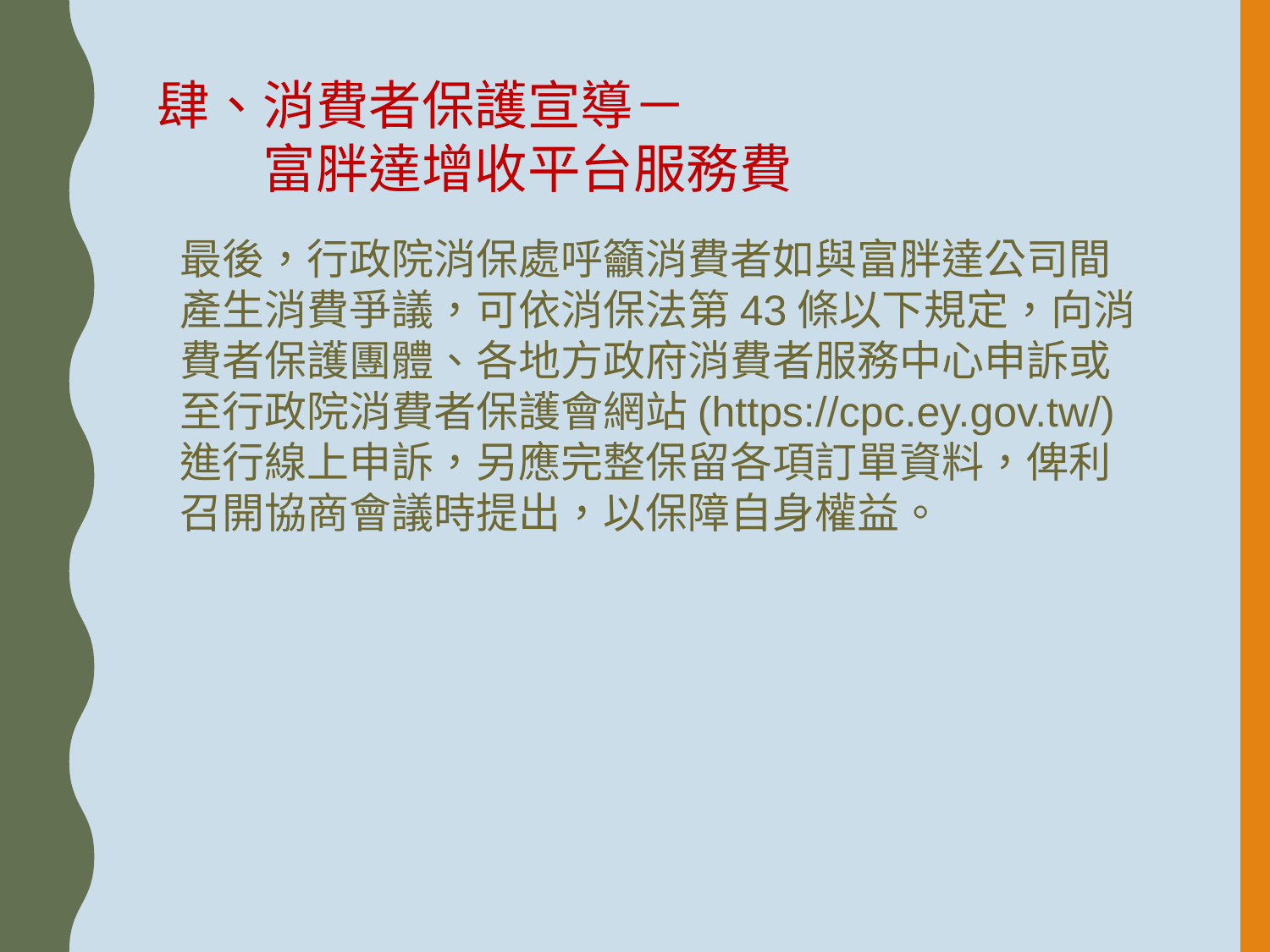

肆、消費者保護宣導－
　　富胖達增收平台服務費
最後，行政院消保處呼籲消費者如與富胖達公司間產生消費爭議，可依消保法第43條以下規定，向消費者保護團體、各地方政府消費者服務中心申訴或至行政院消費者保護會網站(https://cpc.ey.gov.tw/)進行線上申訴，另應完整保留各項訂單資料，俾利召開協商會議時提出，以保障自身權益。